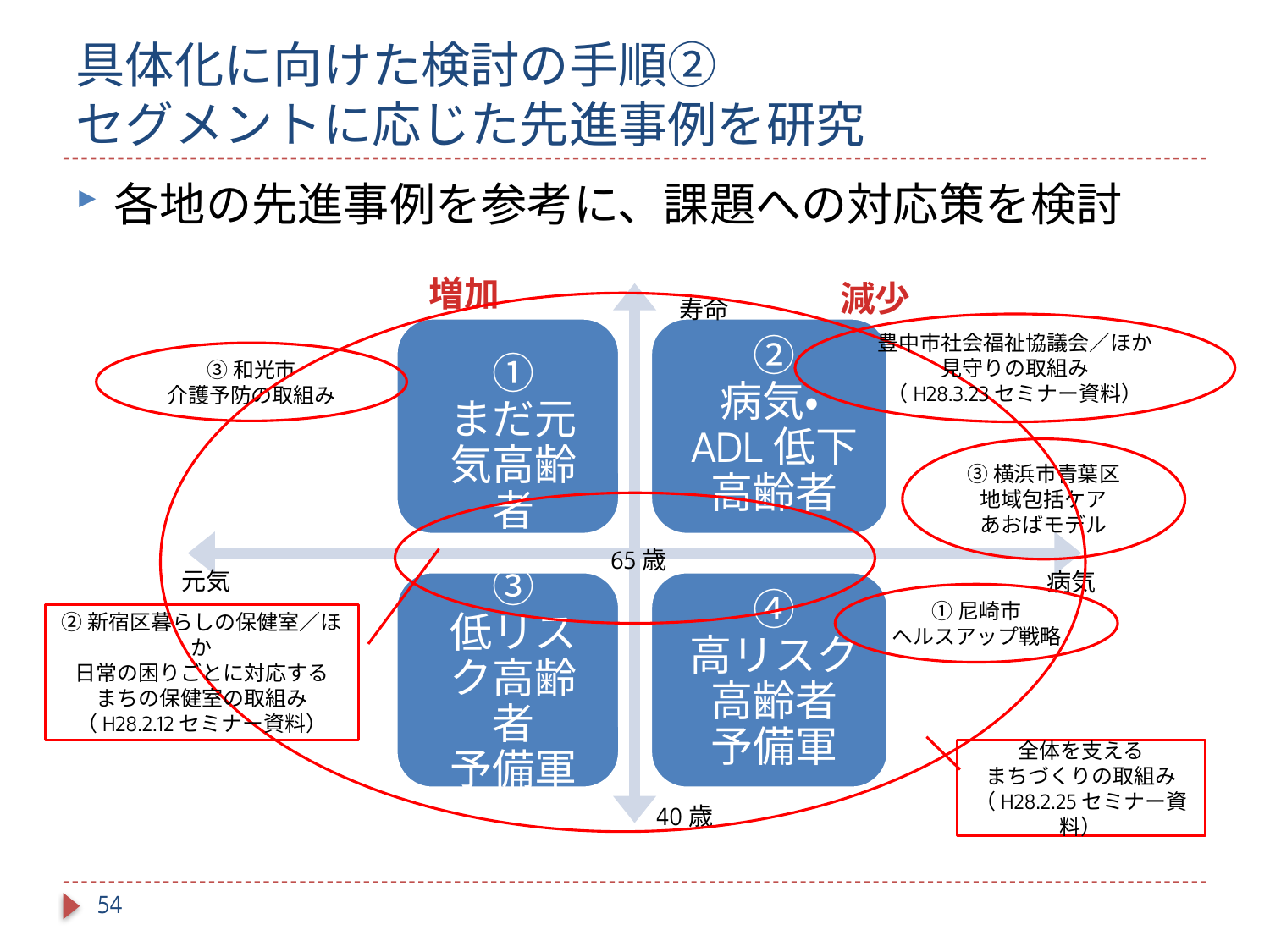

# 具体化に向けた検討の手順② セグメントに応じた先進事例を研究
各地の先進事例を参考に、課題への対応策を検討
増加
減少
①
まだ元気高齢者
②
病気・ADL低下高齢者
③
低リスク高齢者
予備軍
④
高リスク高齢者
予備軍
寿命

豊中市社会福祉協議会／ほか
見守りの取組み
（H28.3.23セミナー資料）

③和光市
介護予防の取組み
③横浜市青葉区
地域包括ケア
あおばモデル

65歳
元気
病気
①尼崎市
ヘルスアップ戦略
②新宿区暮らしの保健室／ほか
日常の困りごとに対応する
まちの保健室の取組み
（H28.2.12セミナー資料）
全体を支える
まちづくりの取組み
（H28.2.25セミナー資料）
40歳
54